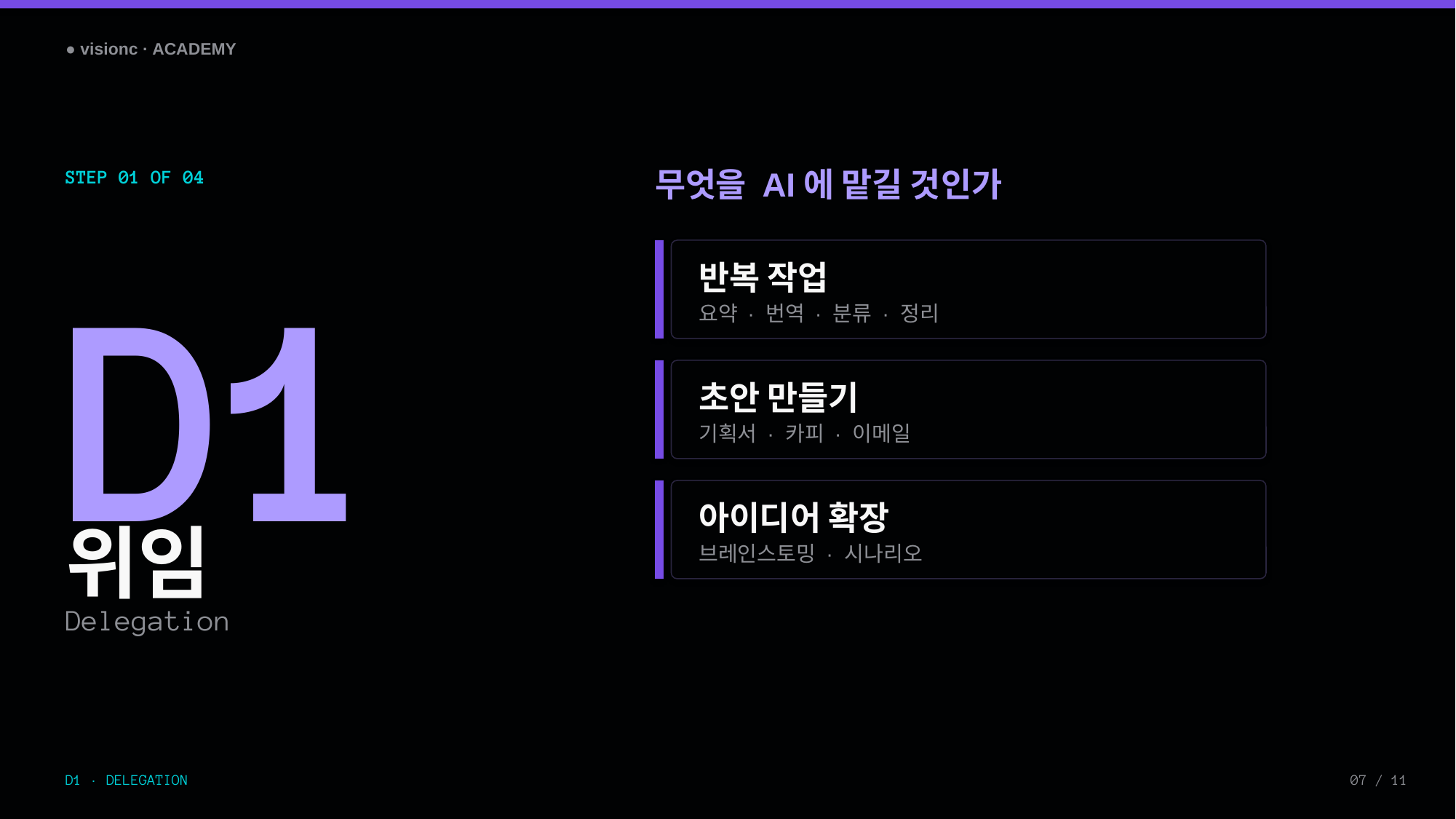

● visionc · ACADEMY
STEP 01 OF 04
무엇을 AI에 맡길 것인가
D1

반복 작업
요약 · 번역 · 분류 · 정리

초안 만들기
기획서 · 카피 · 이메일

아이디어 확장
위임
브레인스토밍 · 시나리오
Delegation
D1 · DELEGATION
07 / 11